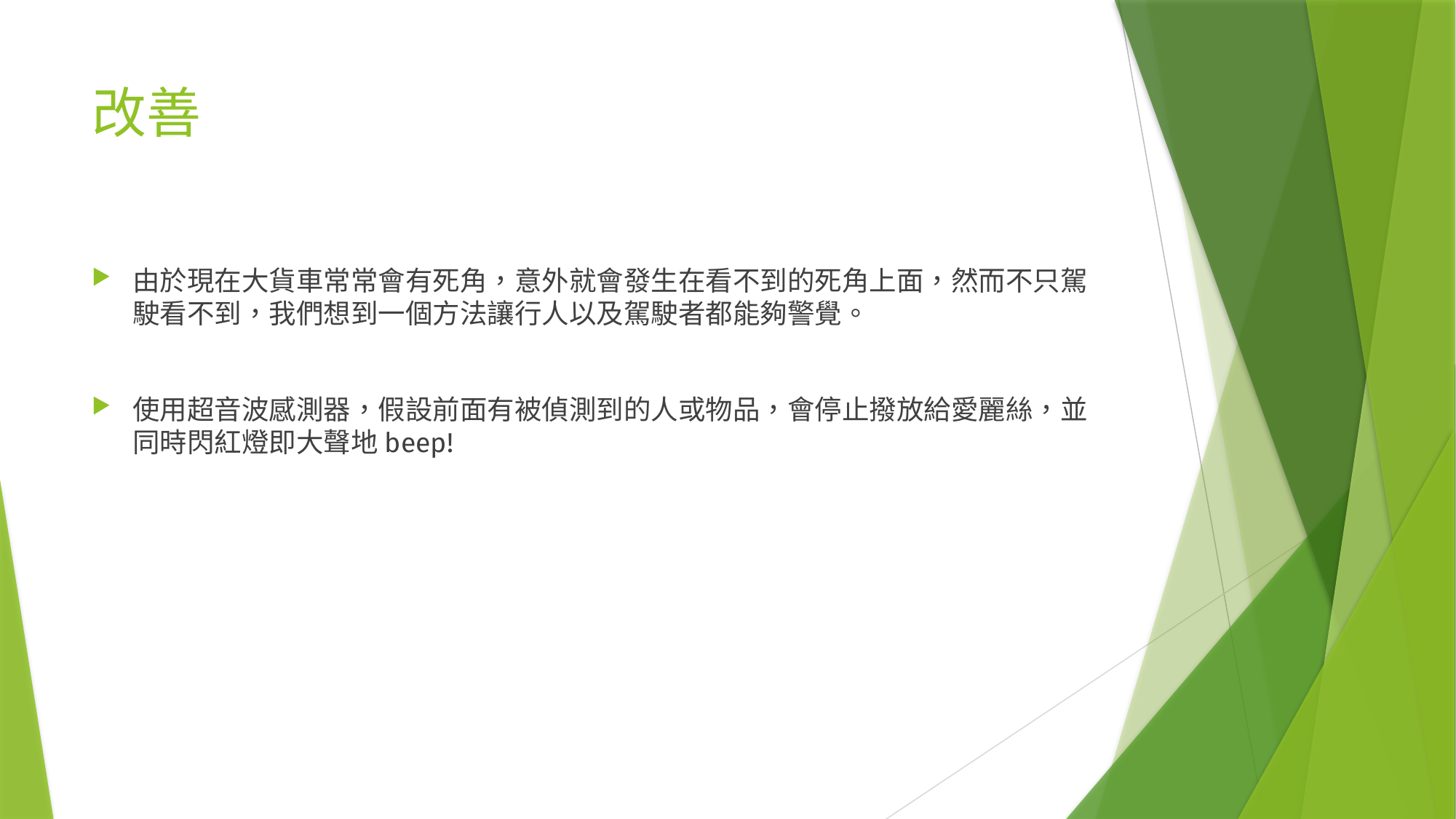

# 改善
由於現在大貨車常常會有死角，意外就會發生在看不到的死角上面，然而不只駕駛看不到，我們想到一個方法讓行人以及駕駛者都能夠警覺。

使用超音波感測器，假設前面有被偵測到的人或物品，會停止撥放給愛麗絲，並同時閃紅燈即大聲地beep!